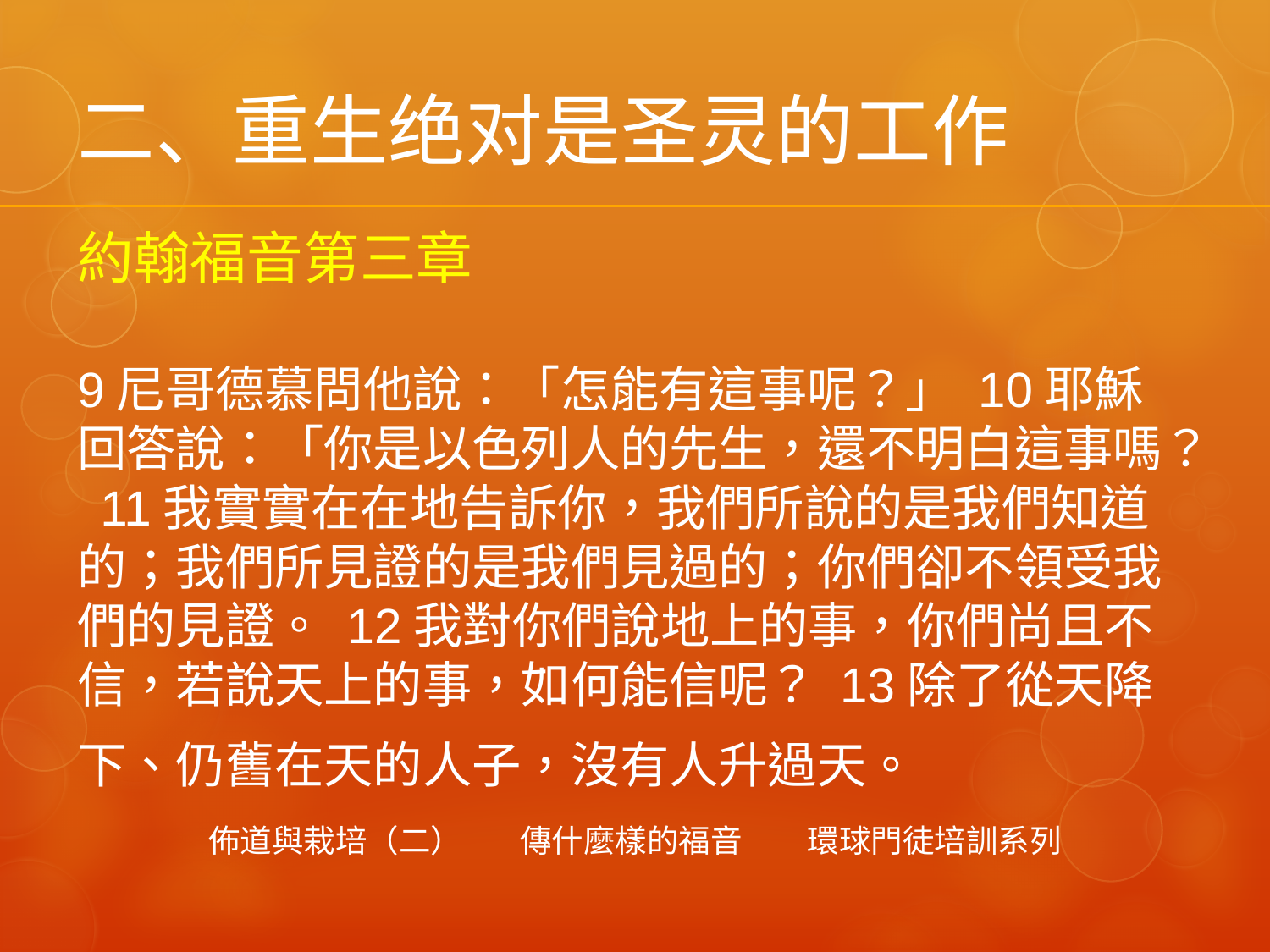

二、重生绝对是圣灵的工作

約翰福音第三章

9尼哥德慕問他說：「怎能有這事呢？」 10耶穌回答說：「你是以色列人的先生，還不明白這事嗎？ 11我實實在在地告訴你，我們所說的是我們知道的；我們所見證的是我們見過的；你們卻不領受我們的見證。 12我對你們說地上的事，你們尚且不信，若說天上的事，如何能信呢？ 13除了從天降下、仍舊在天的人子，沒有人升過天。